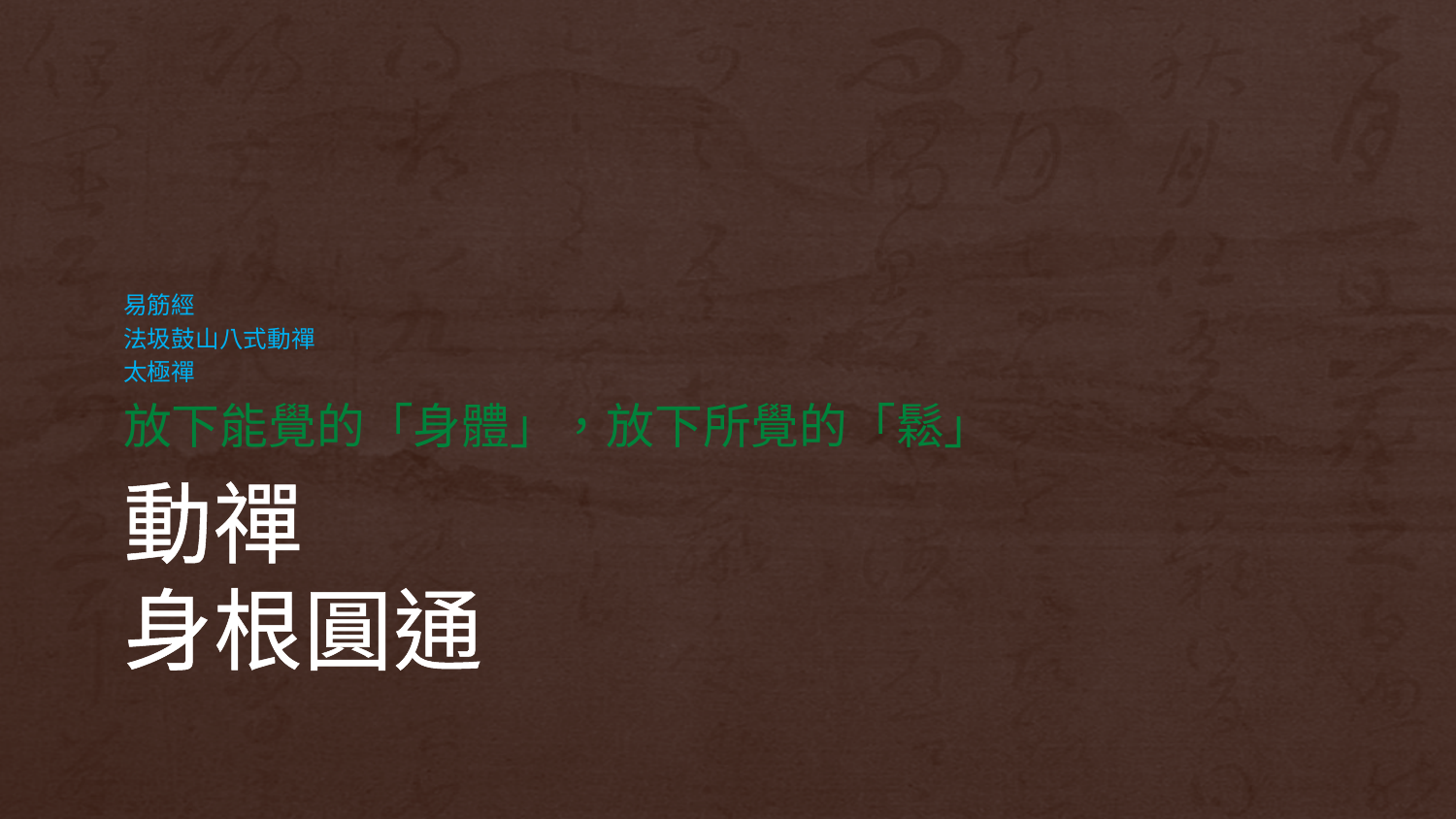

易筋經
法圾鼓山八式動禪
太極禪
放下能覺的「身體」，放下所覺的「鬆」
# 動禪 身根圓通